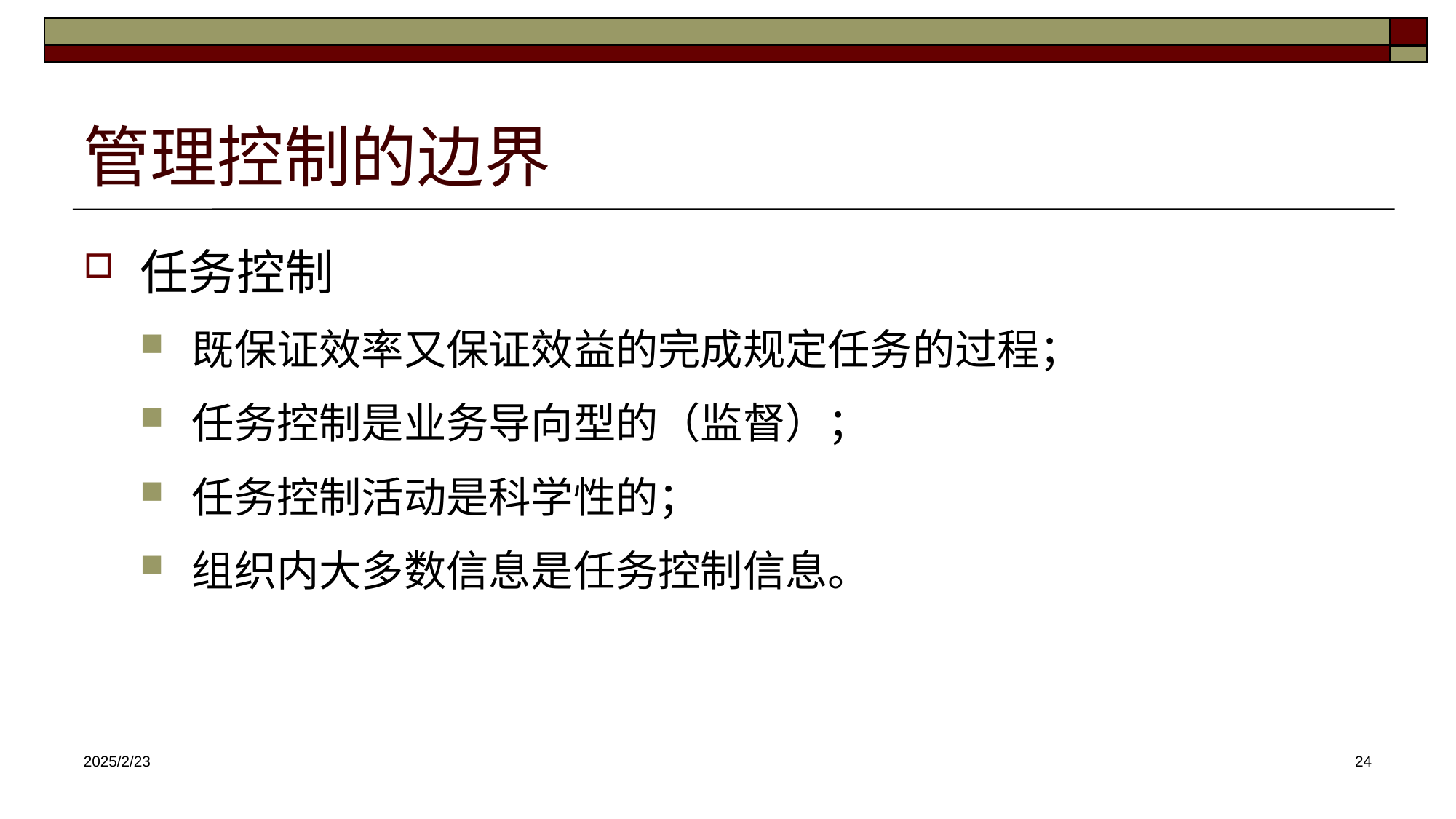

# 管理控制的边界
任务控制
既保证效率又保证效益的完成规定任务的过程；
任务控制是业务导向型的（监督）；
任务控制活动是科学性的；
组织内大多数信息是任务控制信息。

2025/2/23
24